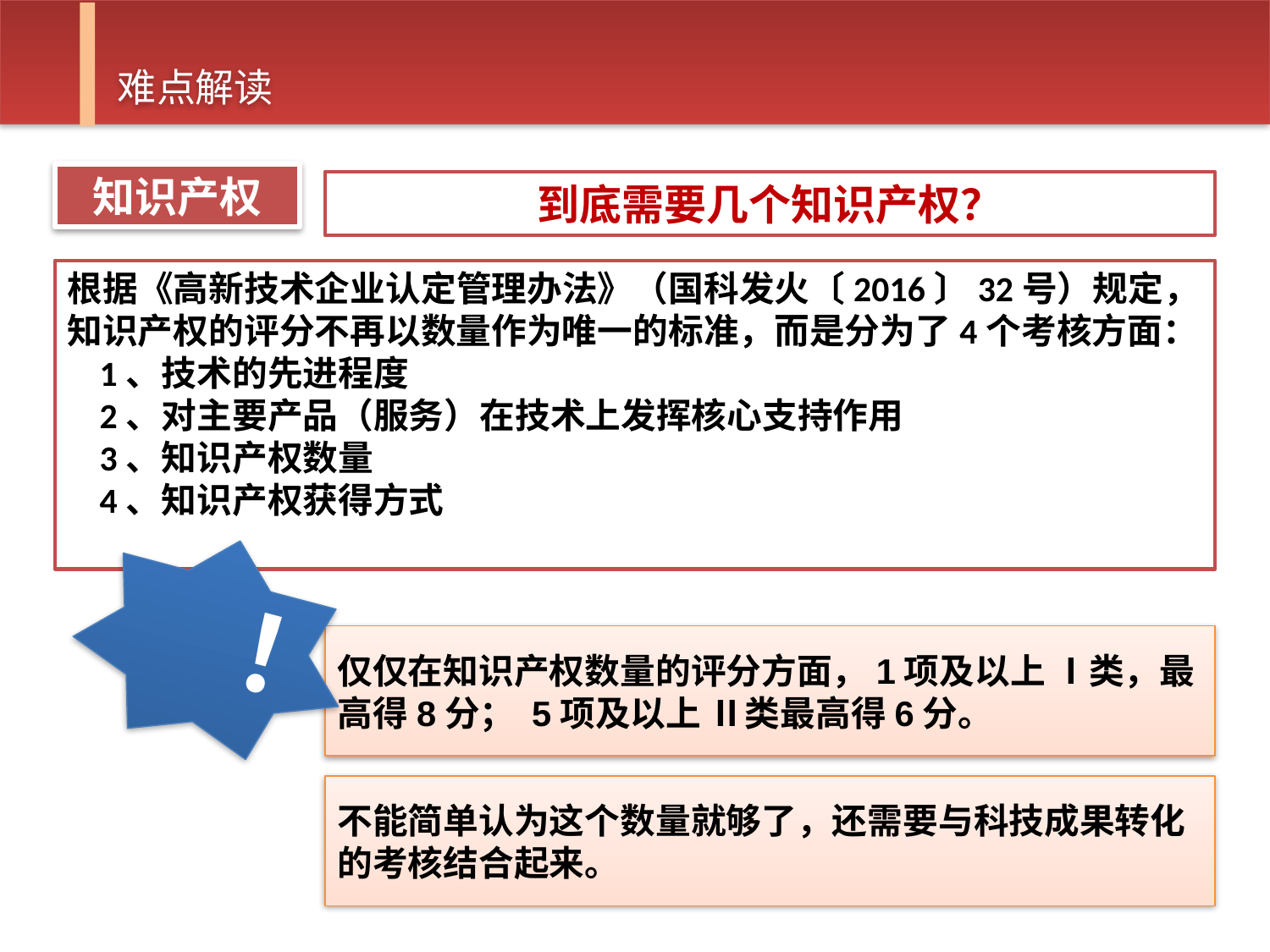

难点解读
知识产权
到底需要几个知识产权？
根据《高新技术企业认定管理办法》（国科发火〔2016〕32号）规定，知识产权的评分不再以数量作为唯一的标准，而是分为了4个考核方面：
    1、技术的先进程度
    2、对主要产品（服务）在技术上发挥核心支持作用
    3、知识产权数量
    4、知识产权获得方式

 ！
仅仅在知识产权数量的评分方面，1项及以上 Ⅰ类，最高得8分； 5项及以上 Ⅱ类最高得6分。
不能简单认为这个数量就够了，还需要与科技成果转化的考核结合起来。